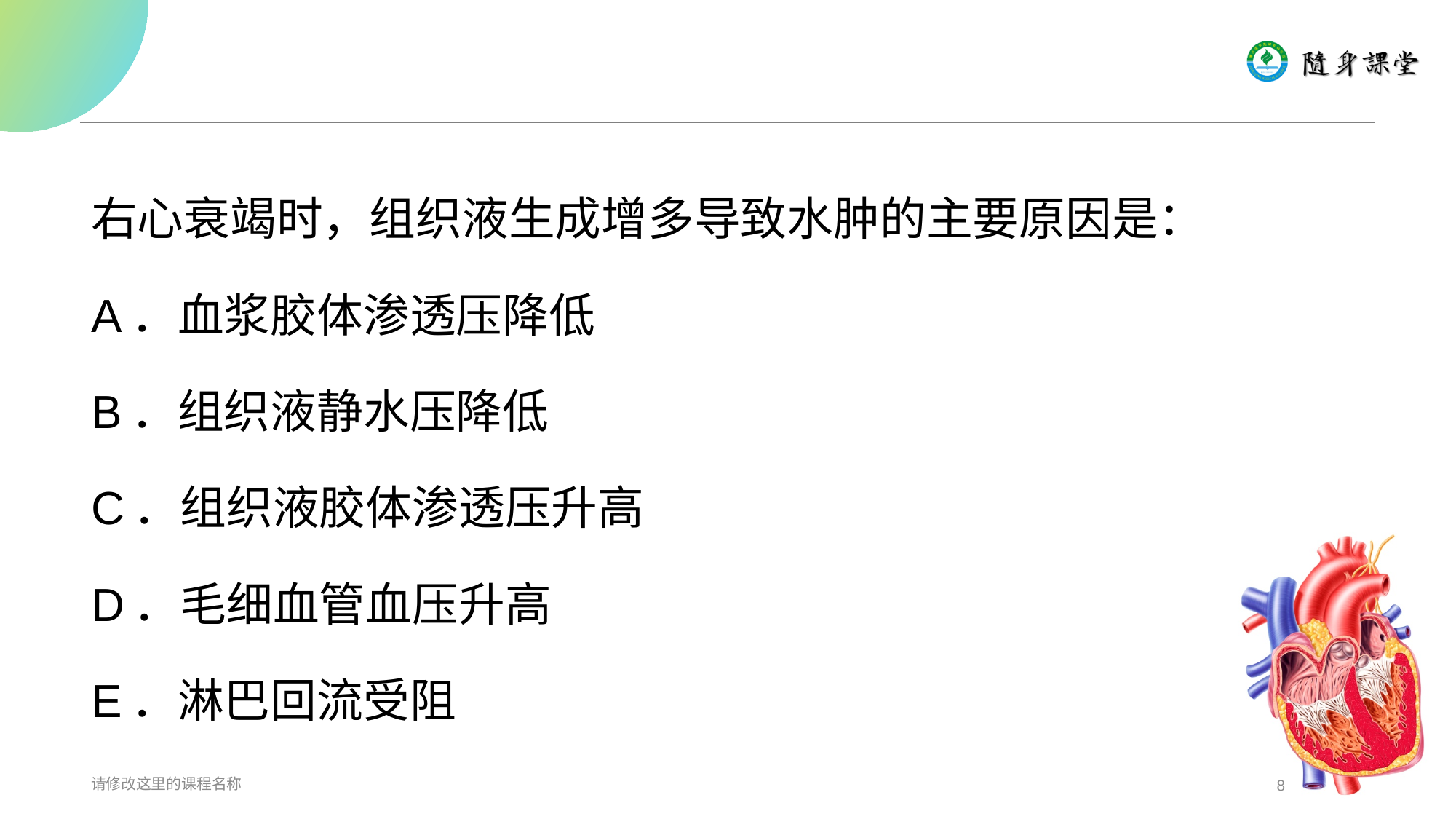

#
右心衰竭时，组织液生成增多导致水肿的主要原因是：
A．血浆胶体渗透压降低
B．组织液静水压降低
C．组织液胶体渗透压升高
D．毛细血管血压升高
E．淋巴回流受阻
请修改这里的课程名称
8